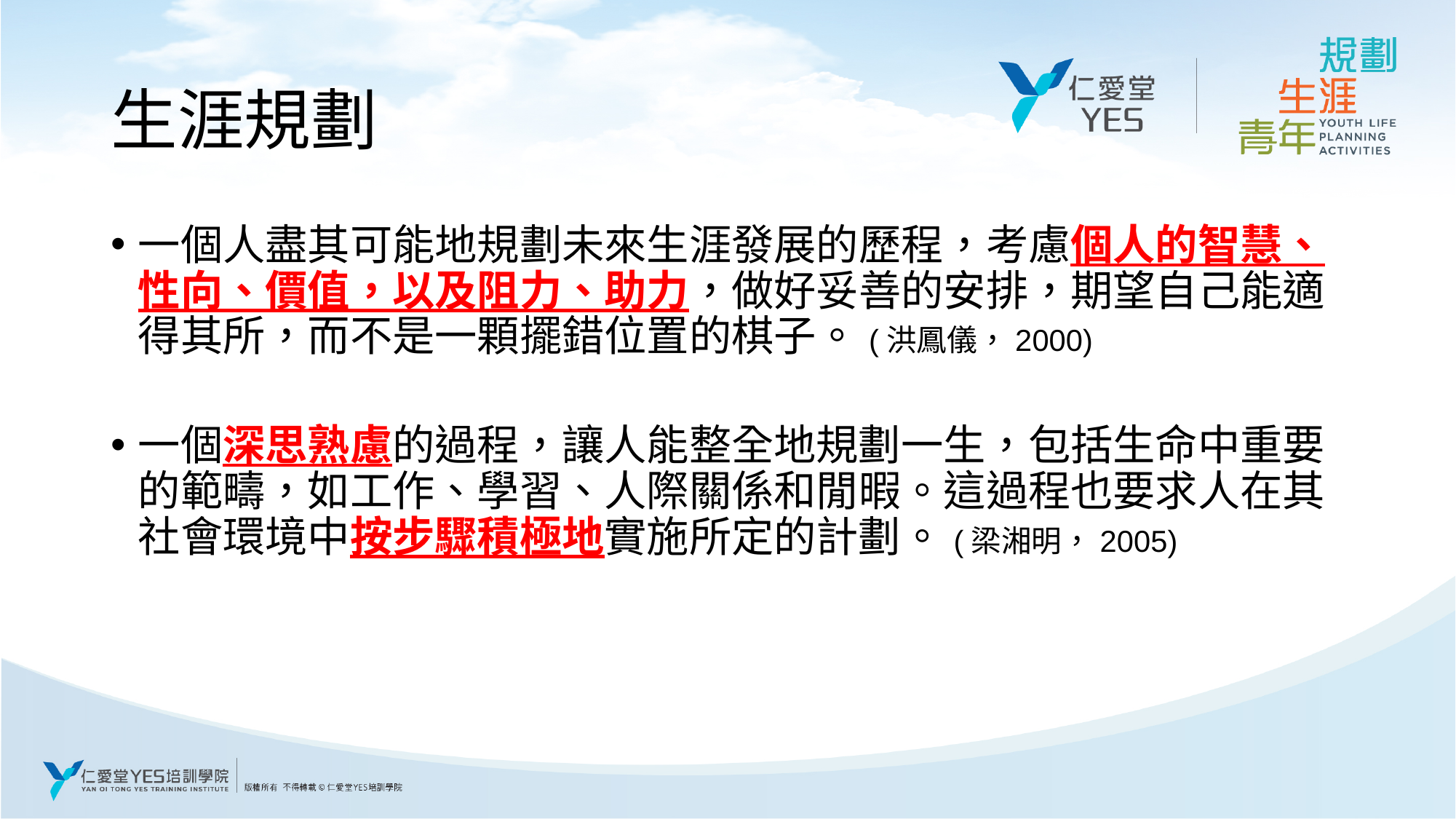

# 生涯規劃
一個人盡其可能地規劃未來生涯發展的歷程，考慮個人的智慧、性向、價值，以及阻力、助力，做好妥善的安排，期望自己能適得其所，而不是一顆擺錯位置的棋子。(洪鳳儀，2000)

一個深思熟慮的過程，讓人能整全地規劃一生，包括生命中重要的範疇，如工作、學習、人際關係和閒暇。這過程也要求人在其社會環境中按步驟積極地實施所定的計劃。(梁湘明，2005)